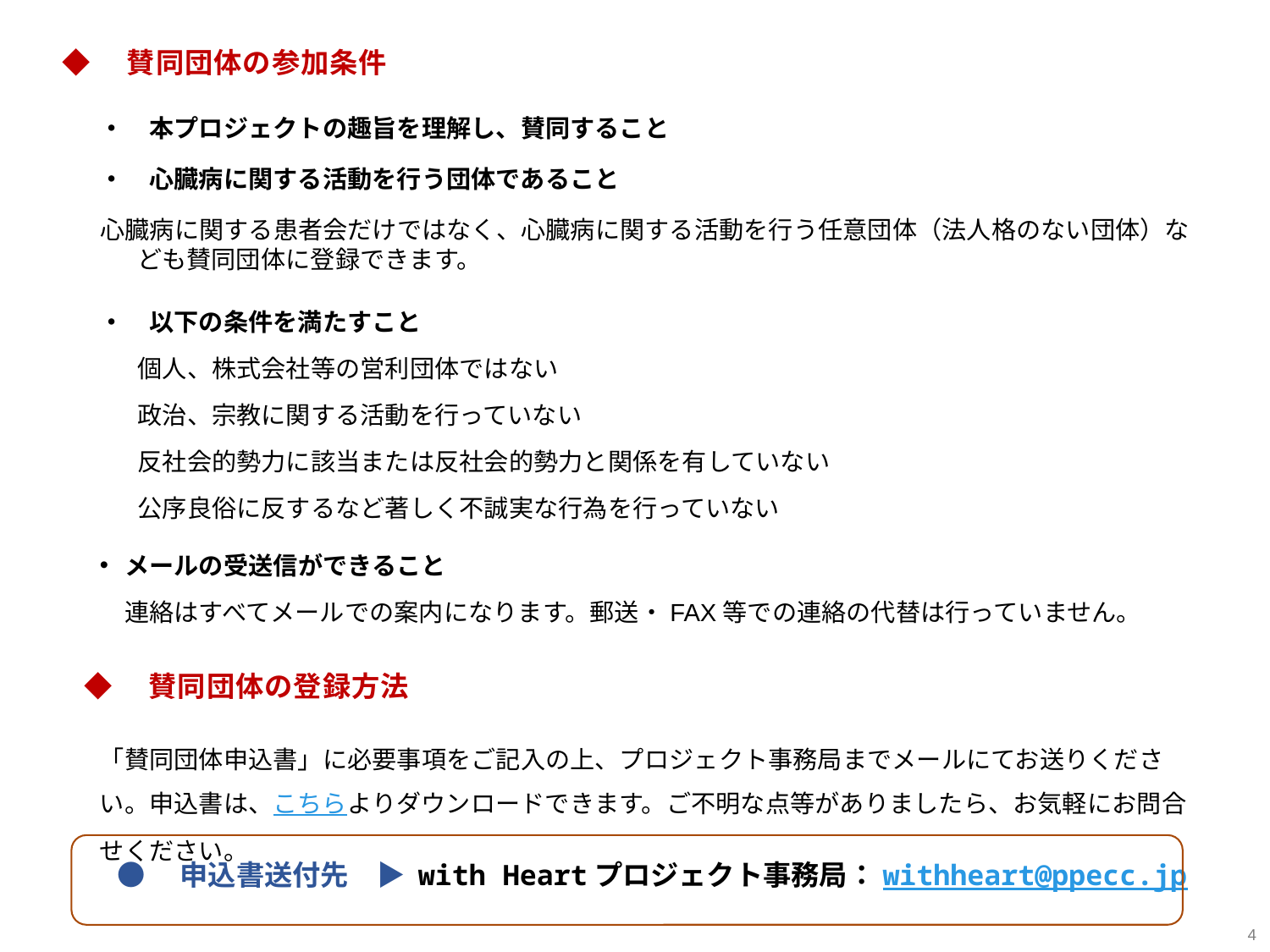

◆　賛同団体の参加条件
・　本プロジェクトの趣旨を理解し、賛同すること
・　心臓病に関する活動を行う団体であること
心臓病に関する患者会だけではなく、心臓病に関する活動を行う任意団体（法人格のない団体）なども賛同団体に登録できます。
・　以下の条件を満たすこと
個人、株式会社等の営利団体ではない
政治、宗教に関する活動を行っていない
反社会的勢力に該当または反社会的勢力と関係を有していない
公序良俗に反するなど著しく不誠実な行為を行っていない
メールの受送信ができること
　連絡はすべてメールでの案内になります。郵送・FAX等での連絡の代替は行っていません。
◆　賛同団体の登録方法
「賛同団体申込書」に必要事項をご記入の上、プロジェクト事務局までメールにてお送りください。申込書は、こちらよりダウンロードできます。ご不明な点等がありましたら、お気軽にお問合せください。

●　申込書送付先　▶ with Heartプロジェクト事務局：withheart@ppecc.jp
4